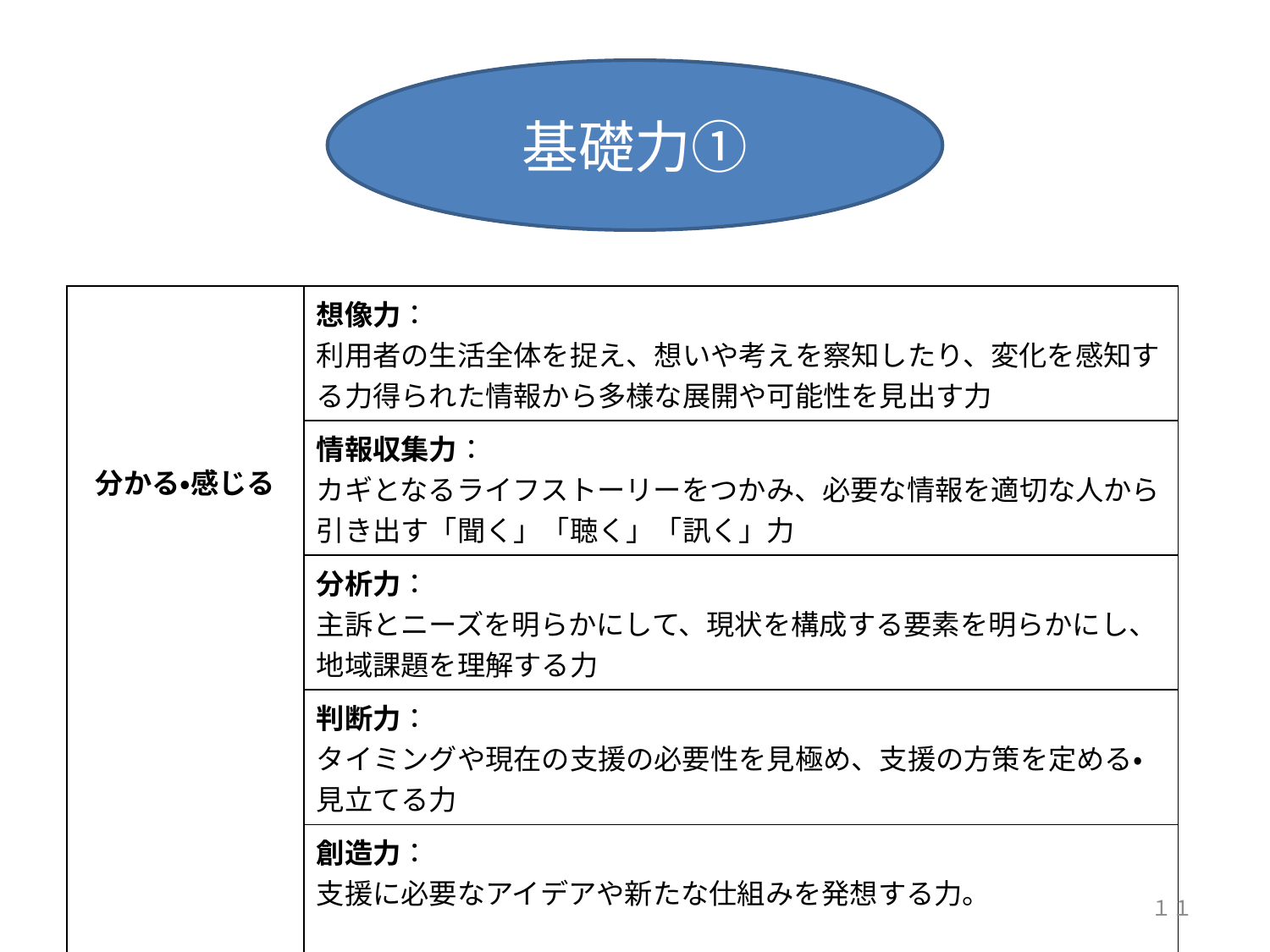

基礎力①
# 基礎力①
| 分かる・感じる | 想像力： 利用者の生活全体を捉え、想いや考えを察知したり、変化を感知する力得られた情報から多様な展開や可能性を見出す力 |
| --- | --- |
|  | 情報収集力： カギとなるライフストーリーをつかみ、必要な情報を適切な人から引き出す「聞く」「聴く」「訊く」力 |
|  | 分析力： 主訴とニーズを明らかにして、現状を構成する要素を明らかにし、地域課題を理解する力 |
|  | 判断力： タイミングや現在の支援の必要性を見極め、支援の方策を定める・見立てる力 |
|  | 創造力： 支援に必要なアイデアや新たな仕組みを発想する力。 |
|  |  |
１１